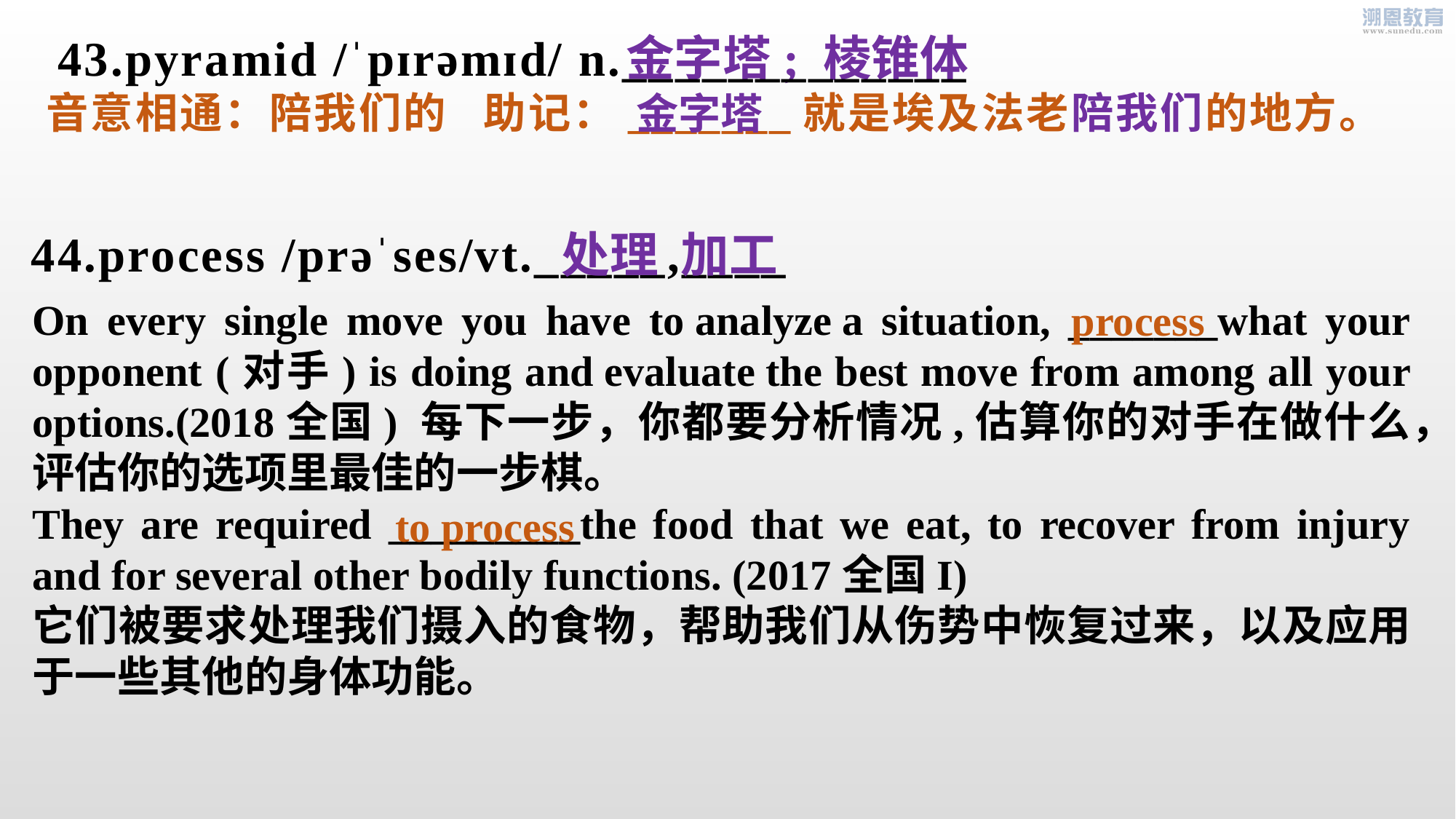

43.pyramid /ˈpɪrəmɪd/ n._____________
音意相通：陪我们的   助记：_______就是埃及法老陪我们的地方。
金字塔; 棱锥体
金字塔
44.process /prəˈses/vt._____,____
处理  加工
On every single move you have to analyze a situation, _______what your opponent (对手) is doing and evaluate the best move from among all your options.(2018全国) 每下一步，你都要分析情况,估算你的对手在做什么，评估你的选项里最佳的一步棋。
They are required _________the food that we eat, to recover from injury and for several other bodily functions. (2017全国I)
它们被要求处理我们摄入的食物，帮助我们从伤势中恢复过来，以及应用于一些其他的身体功能。
process
to process